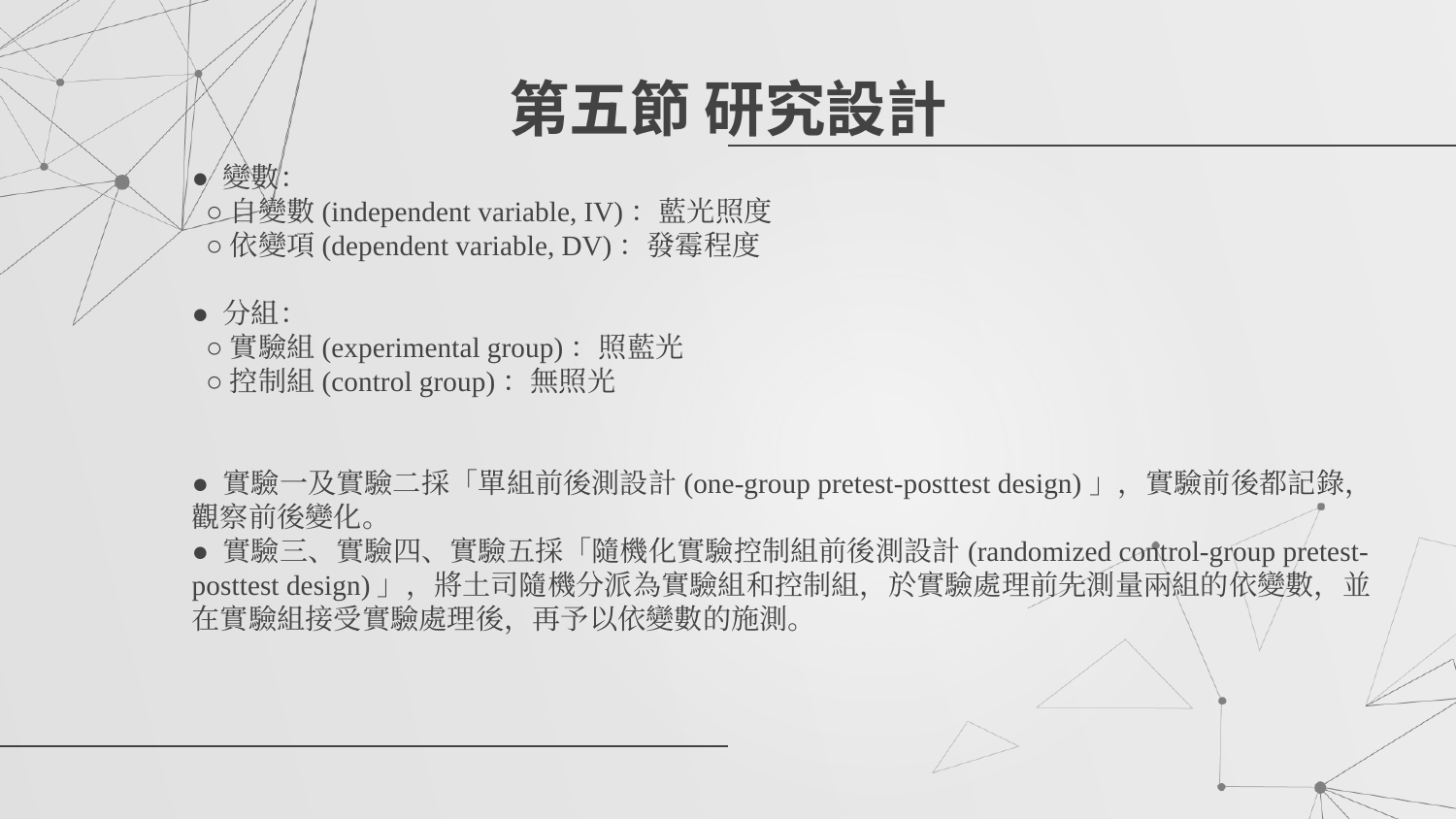

# 第五節 研究設計
● 變數：
  ○自變數(independent variable, IV)：藍光照度
  ○依變項(dependent variable, DV)：發霉程度

● 分組：
  ○實驗組(experimental group)：照藍光
  ○控制組(control group)：無照光

● 實驗一及實驗二採「單組前後測設計(one-group pretest-posttest design)」，實驗前後都記錄，觀察前後變化。
● 實驗三、實驗四、實驗五採「隨機化實驗控制組前後測設計(randomized control-group pretest-posttest design)」，將土司隨機分派為實驗組和控制組，於實驗處理前先測量兩組的依變數，並在實驗組接受實驗處理後，再予以依變數的施測。